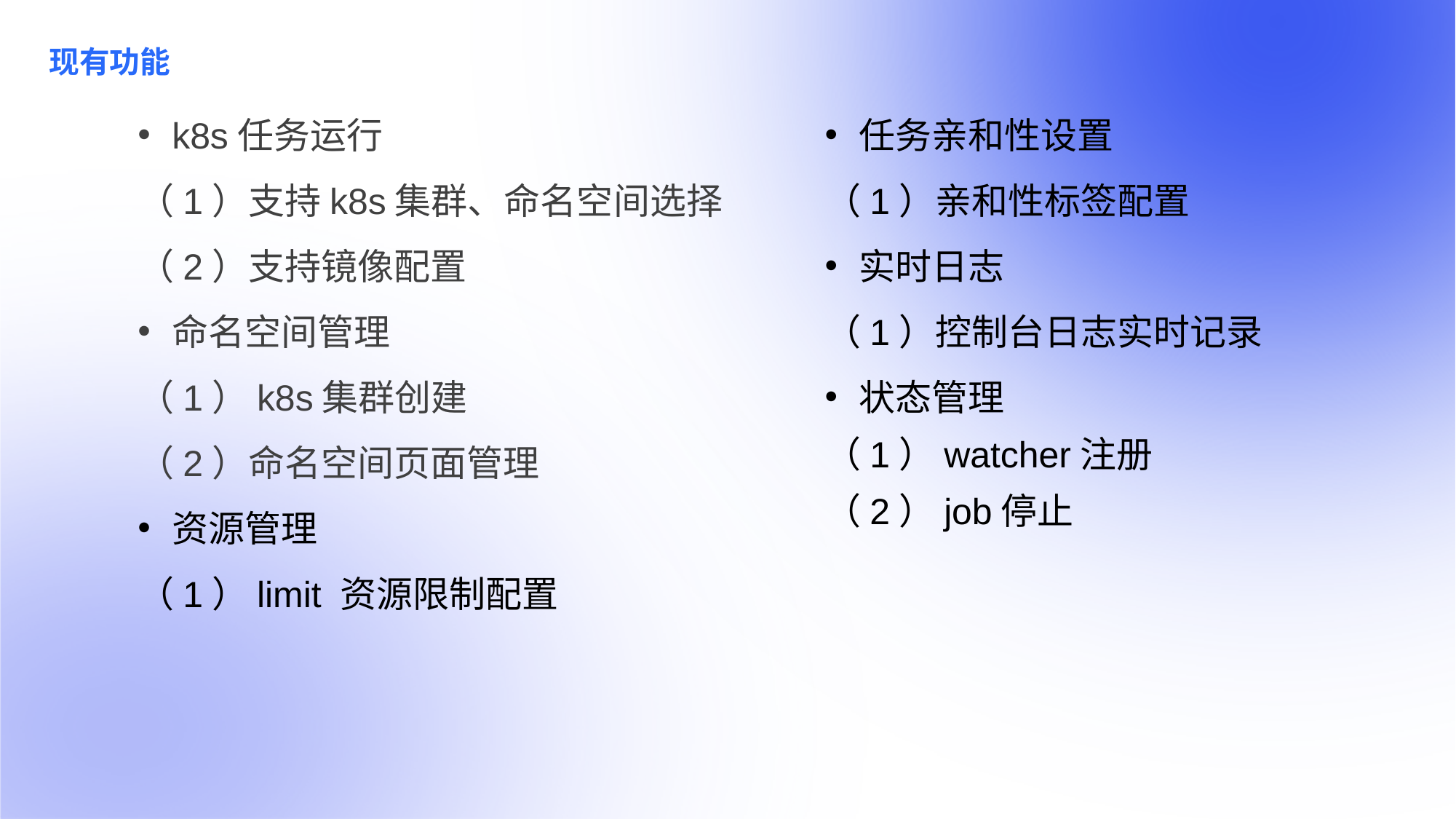

现有功能
k8s任务运行
（1）支持k8s集群、命名空间选择
（2）支持镜像配置
命名空间管理
（1）k8s集群创建
（2）命名空间页面管理
资源管理
（1）limit 资源限制配置
任务亲和性设置
（1）亲和性标签配置
实时日志
（1）控制台日志实时记录
状态管理
（1）watcher注册
（2）job停止